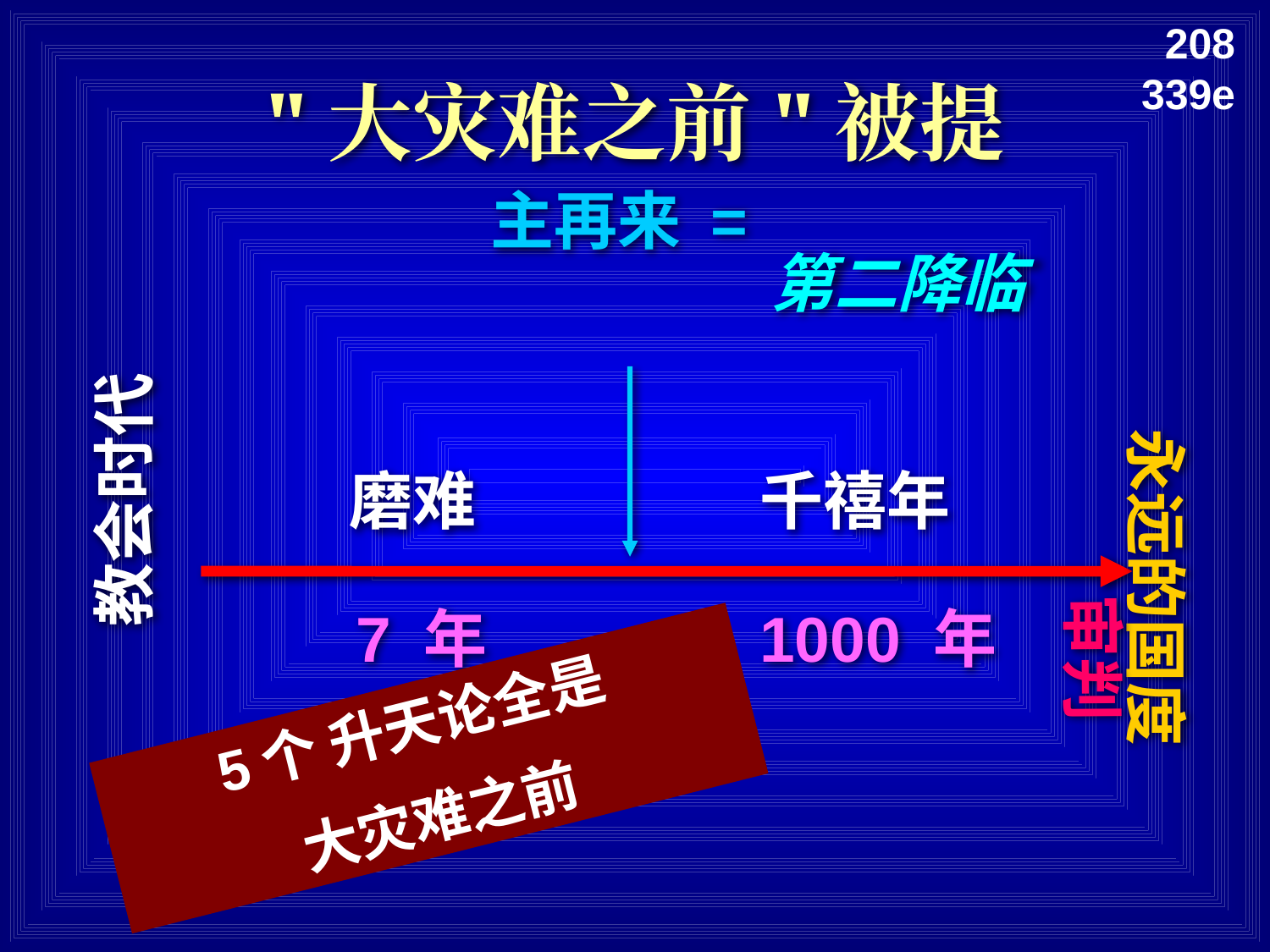

208
339e
"大灾难之前"被提
主再来 =
第二降临

教会时代
磨难
千禧年
永远的国度

7 年
1000 年
5个 升天论全是
大灾难之前
审判